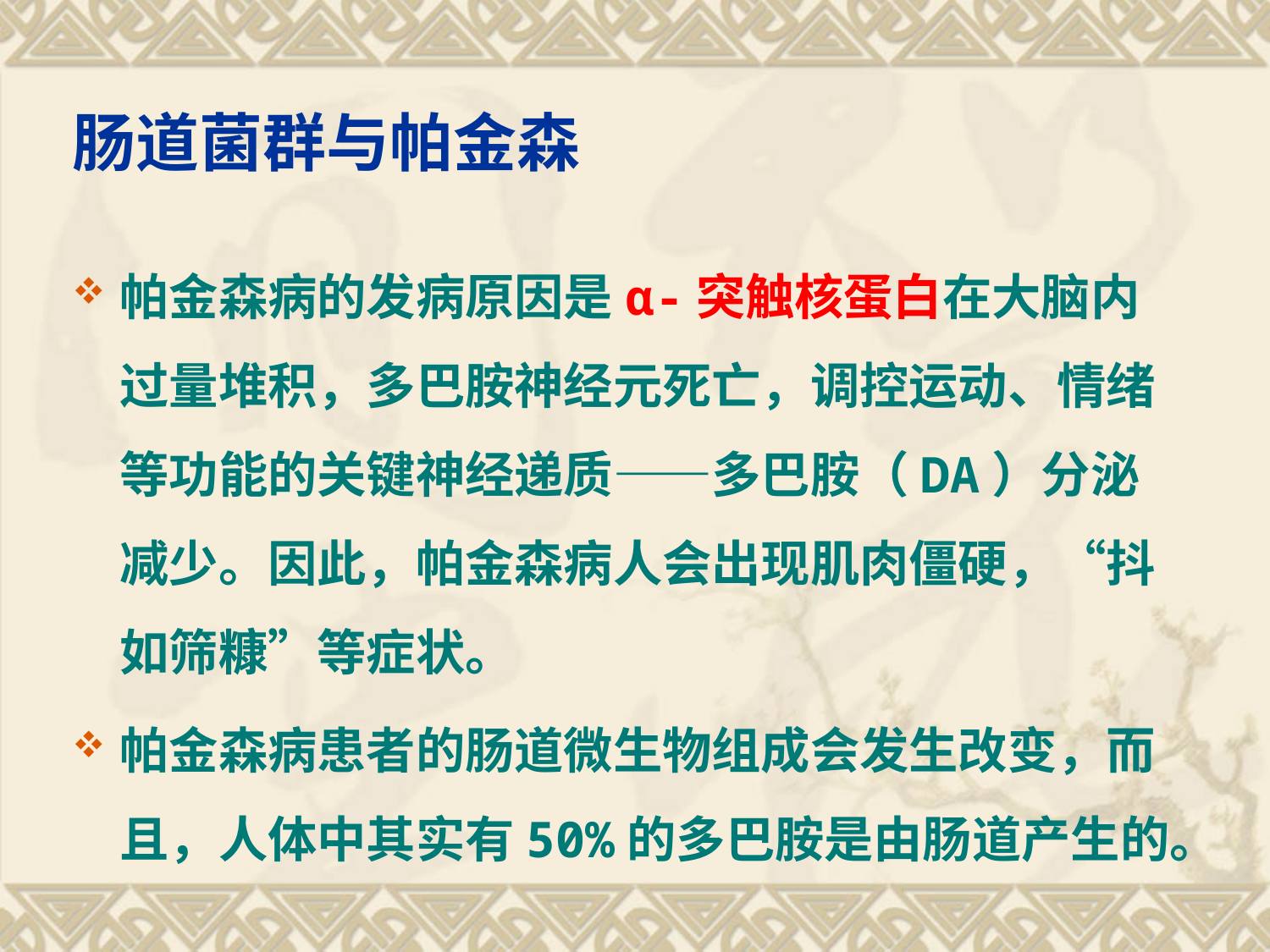

# 肠道菌群与帕金森
帕金森病的发病原因是α-突触核蛋白在大脑内过量堆积，多巴胺神经元死亡，调控运动、情绪等功能的关键神经递质——多巴胺（DA）分泌减少。因此，帕金森病人会出现肌肉僵硬，“抖如筛糠”等症状。
帕金森病患者的肠道微生物组成会发生改变，而且，人体中其实有50%的多巴胺是由肠道产生的。